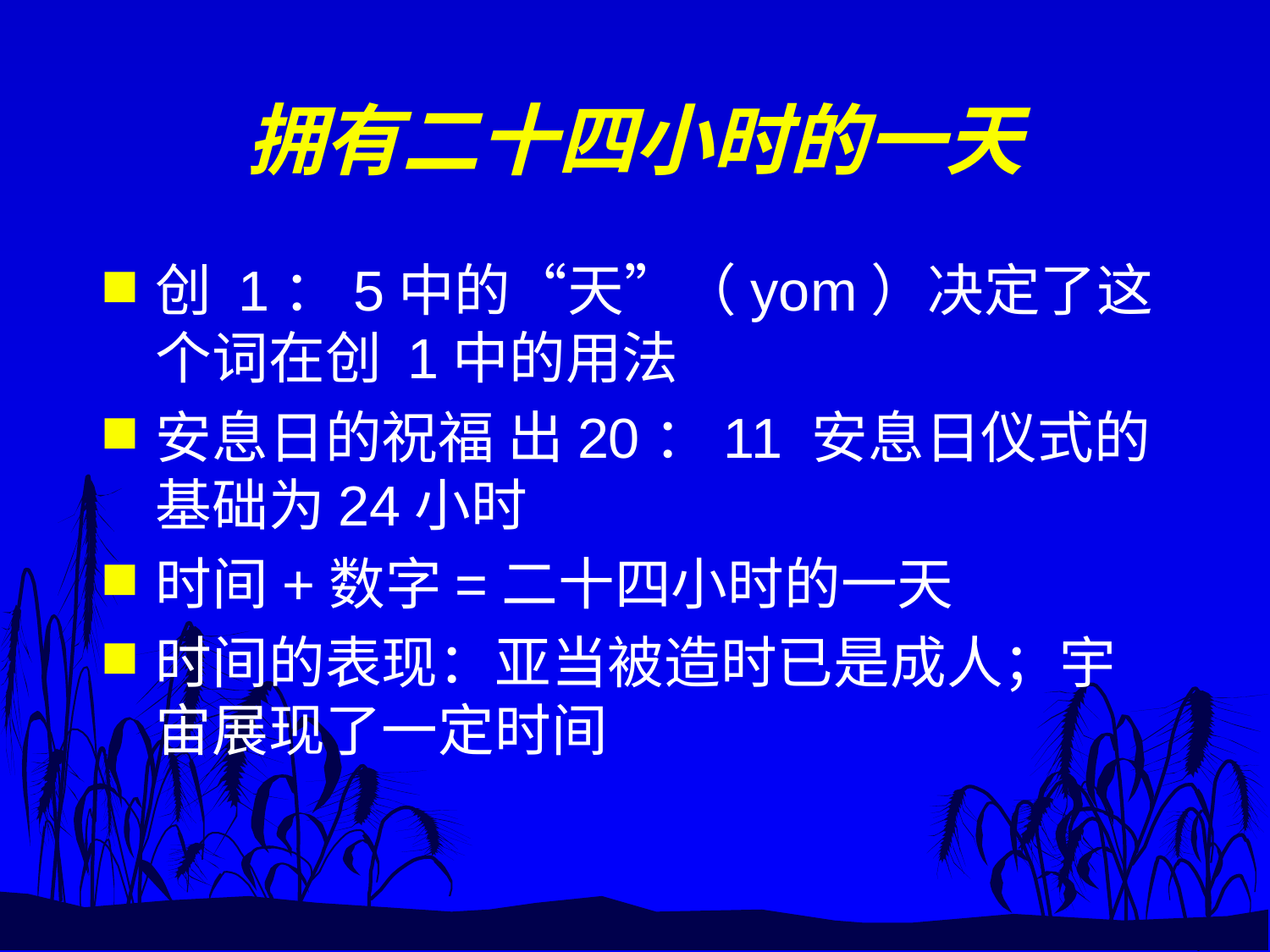

# 拥有二十四小时的一天
创 1：5中的“天”（yom）决定了这个词在创 1中的用法
安息日的祝福 出20：11 安息日仪式的基础为24小时
时间+数字=二十四小时的一天
时间的表现：亚当被造时已是成人；宇宙展现了一定时间